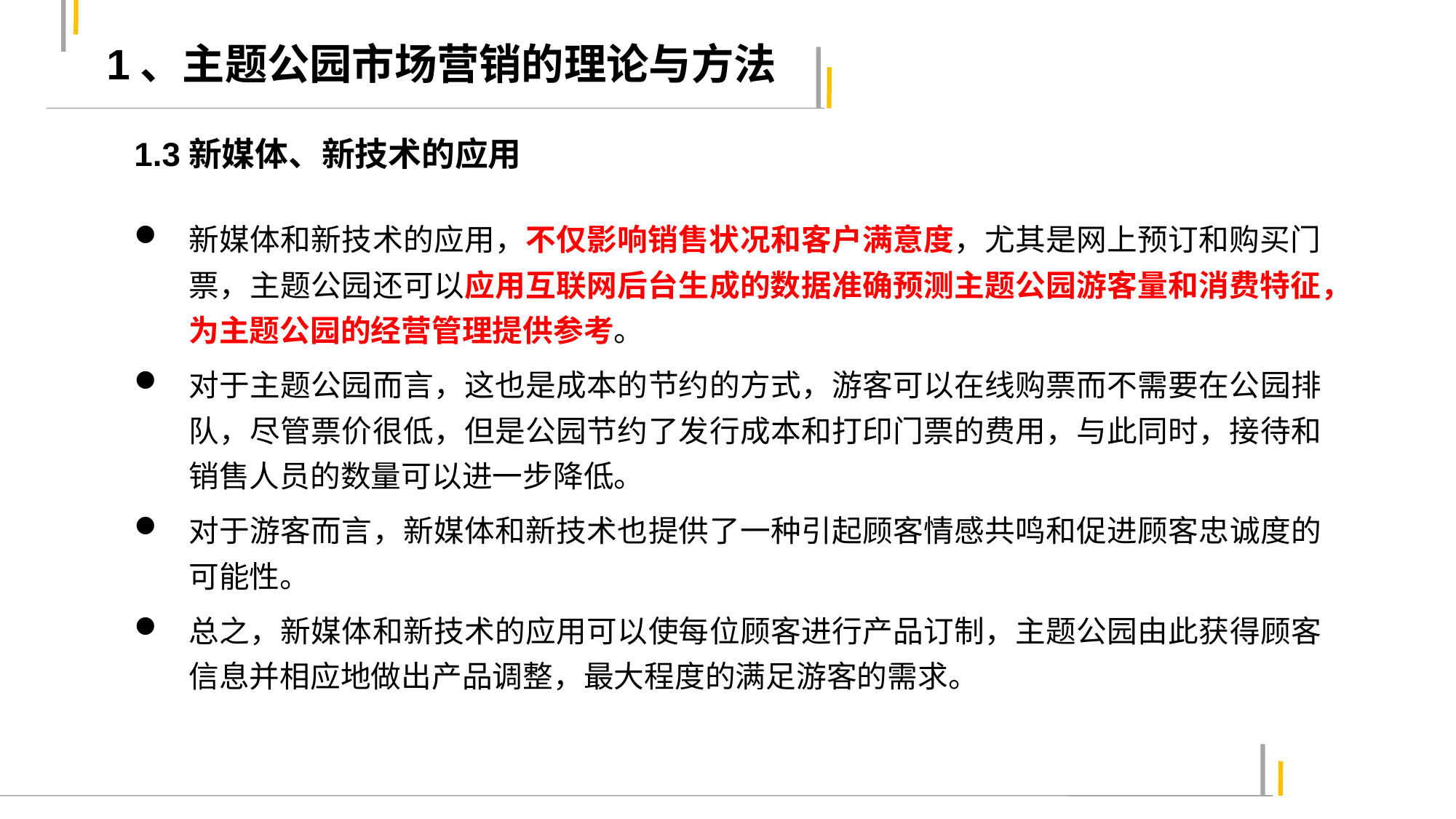

1、主题公园市场营销的理论与方法

1.3新媒体、新技术的应用
新媒体和新技术的应用，不仅影响销售状况和客户满意度，尤其是网上预订和购买门票，主题公园还可以应用互联网后台生成的数据准确预测主题公园游客量和消费特征，为主题公园的经营管理提供参考。
对于主题公园而言，这也是成本的节约的方式，游客可以在线购票而不需要在公园排队，尽管票价很低，但是公园节约了发行成本和打印门票的费用，与此同时，接待和销售人员的数量可以进一步降低。
对于游客而言，新媒体和新技术也提供了一种引起顾客情感共鸣和促进顾客忠诚度的可能性。
总之，新媒体和新技术的应用可以使每位顾客进行产品订制，主题公园由此获得顾客信息并相应地做出产品调整，最大程度的满足游客的需求。